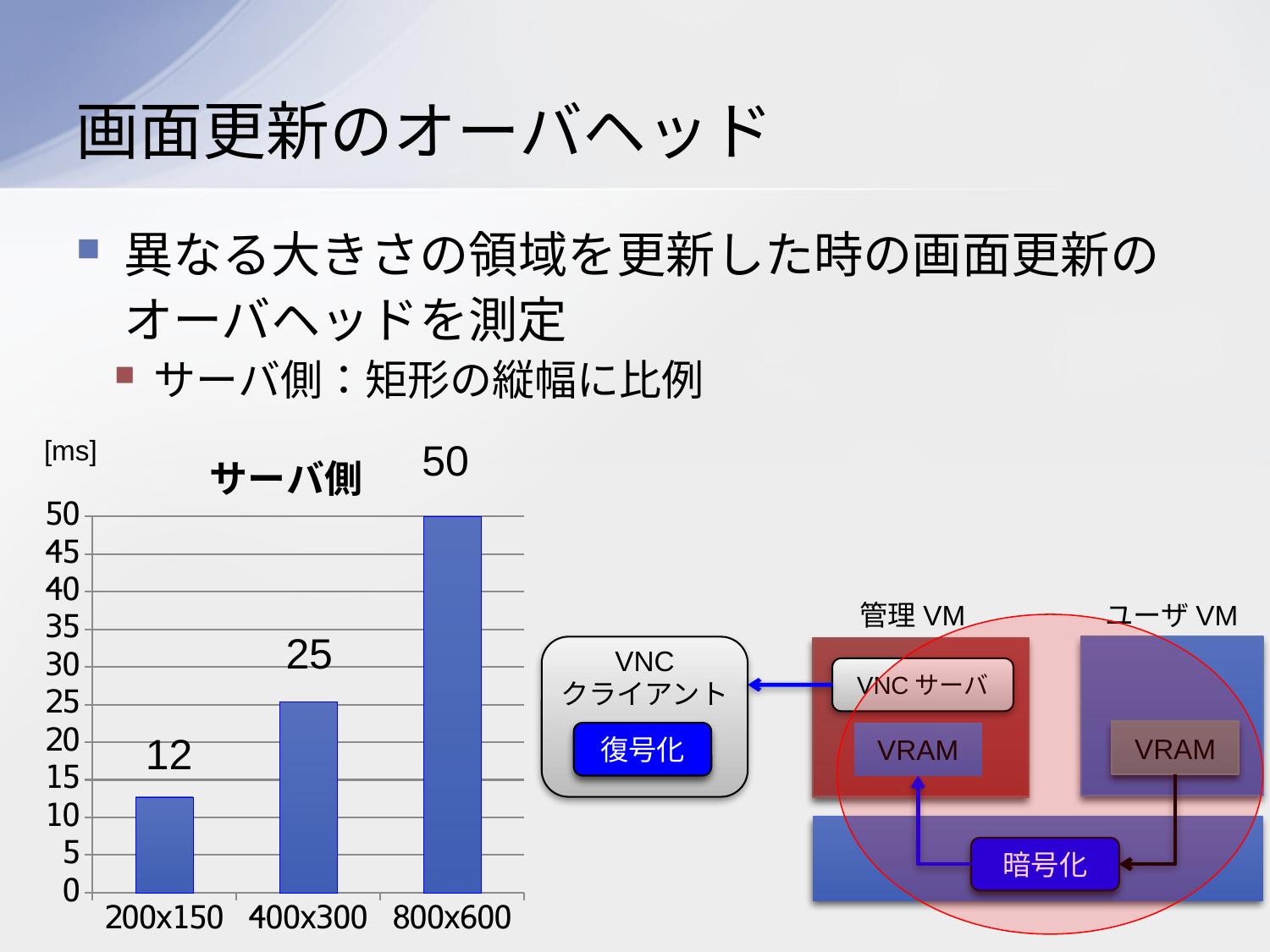

# 画面更新のオーバヘッド
異なる大きさの領域を更新した時の画面更新のオーバヘッドを測定
サーバ側：矩形の縦幅に比例

### Chart: サーバ側

| Category | server  |
|---|---|
| 200x150 | 12.7 |
| 400x300 | 25.4 |
| 800x600 | 50.4 |
50
25
12
[ms]
管理VM

VNCサーバ
ユーザVM

VNC
クライアント
VRAM
復号化
VRAM

暗号化